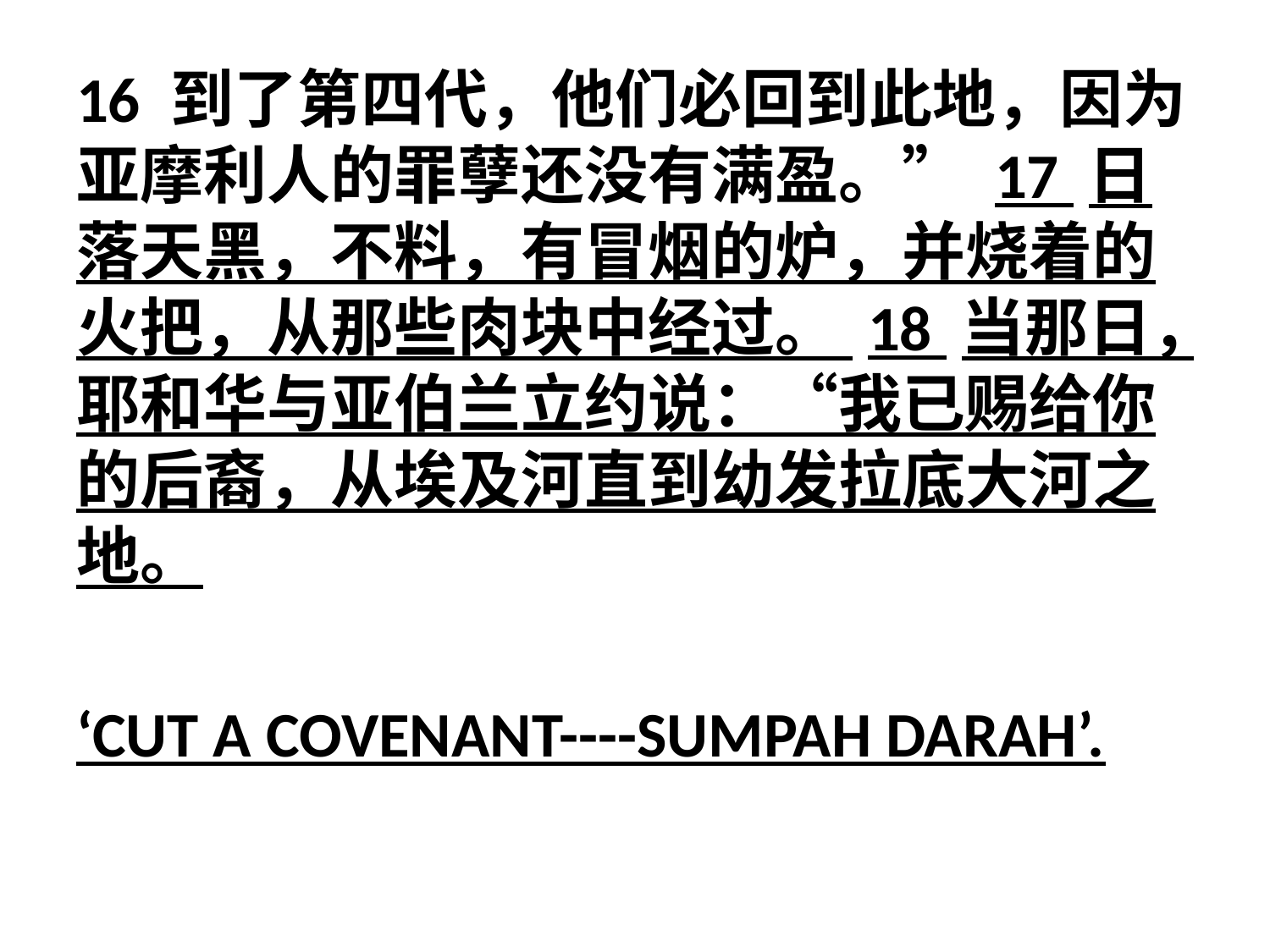

16 到了第四代，他们必回到此地，因为亚摩利人的罪孽还没有满盈。” 17 日落天黑，不料，有冒烟的炉，并烧着的火把，从那些肉块中经过。 18 当那日，耶和华与亚伯兰立约说：“我已赐给你的后裔，从埃及河直到幼发拉底大河之地。

‘CUT A COVENANT----SUMPAH DARAH’.